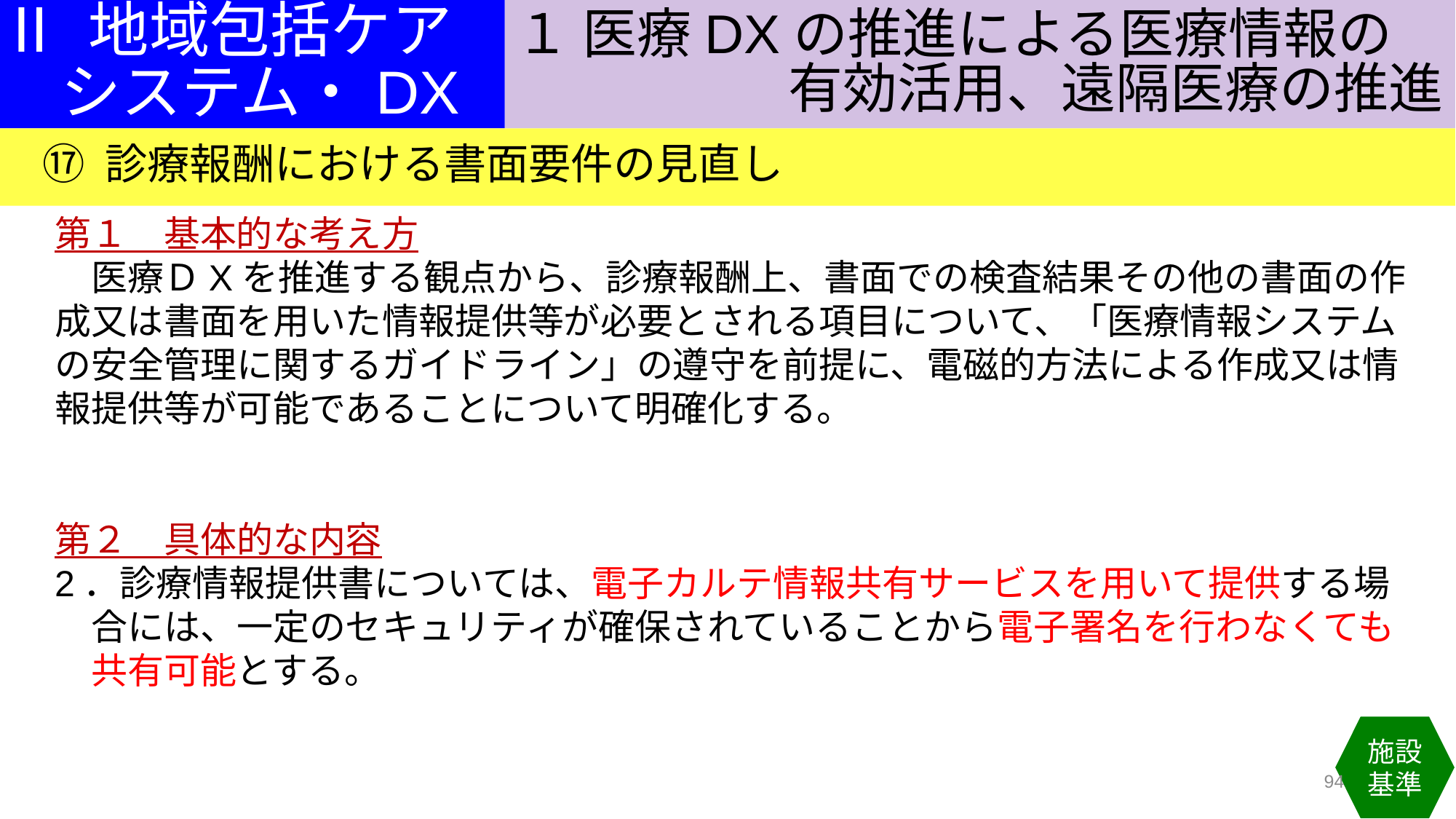

１ 医療DXの推進による医療情報の
　　　　　有効活用、遠隔医療の推進
Ⅱ 地域包括ケア
　システム・DX
⑰ 診療報酬における書面要件の見直し
第１　基本的な考え方
　医療ＤXを推進する観点から、診療報酬上、書面での検査結果その他の書面の作成又は書面を用いた情報提供等が必要とされる項目について、「医療情報システムの安全管理に関するガイドライン」の遵守を前提に、電磁的方法による作成又は情報提供等が可能であることについて明確化する。

第２　具体的な内容
2．診療情報提供書については、電子カルテ情報共有サービスを用いて提供する場
　合には、一定のセキュリティが確保されていることから電子署名を行わなくても
　共有可能とする。

施設基準
94